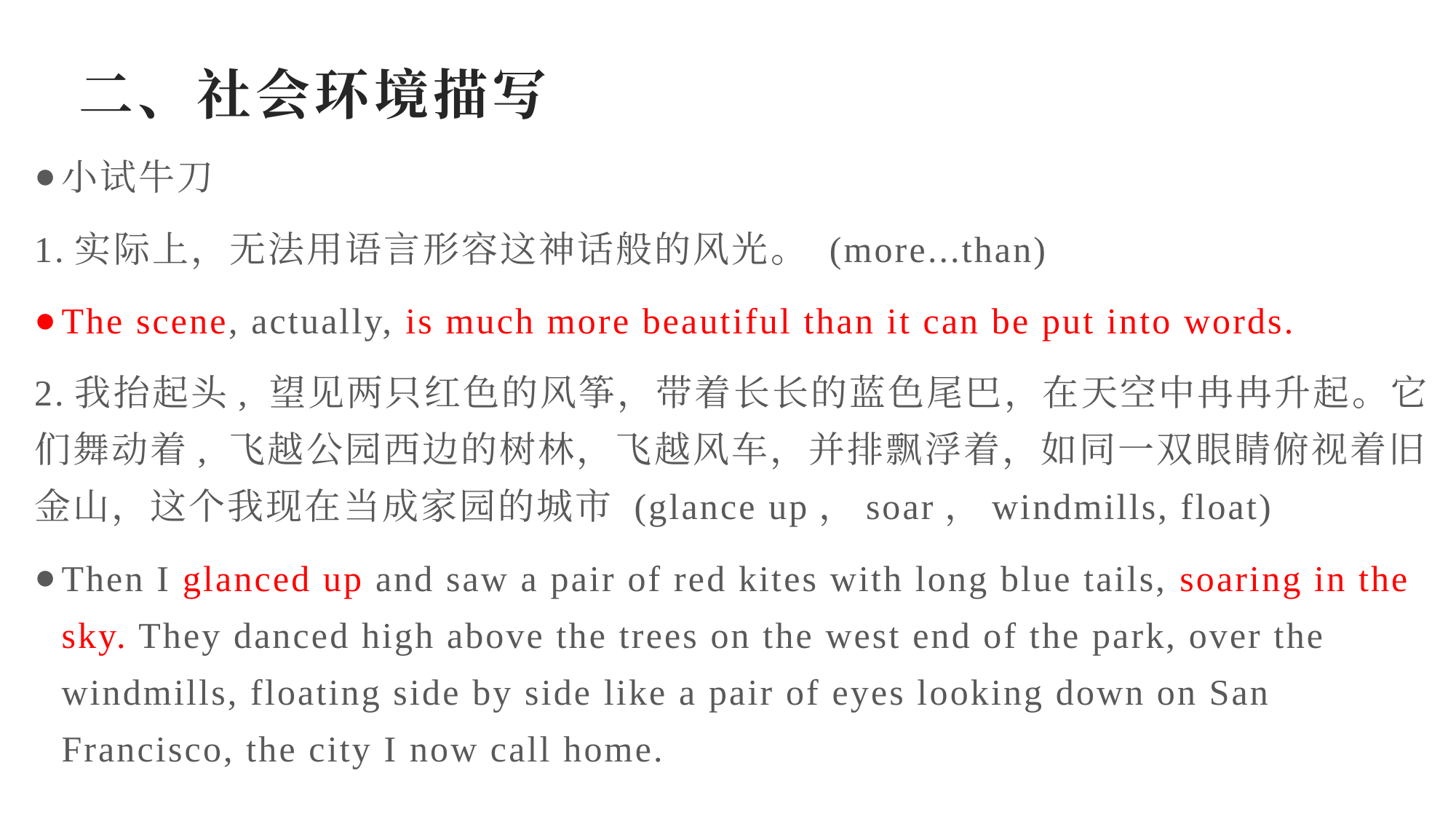

# 二、社会环境描写
小试牛刀
1.实际上，无法用语言形容这神话般的风光。 (more...than)
The scene, actually, is much more beautiful than it can be put into words.
2.我抬起头, 望见两只红色的风筝，带着长长的蓝色尾巴，在天空中冉冉升起。它们舞动着, 飞越公园西边的树林，飞越风车，并排飘浮着，如同一双眼睛俯视着旧金山，这个我现在当成家园的城市 (glance up，soar，windmills, float)
Then I glanced up and saw a pair of red kites with long blue tails, soaring in the sky. They danced high above the trees on the west end of the park, over the windmills, floating side by side like a pair of eyes looking down on San Francisco, the city I now call home.